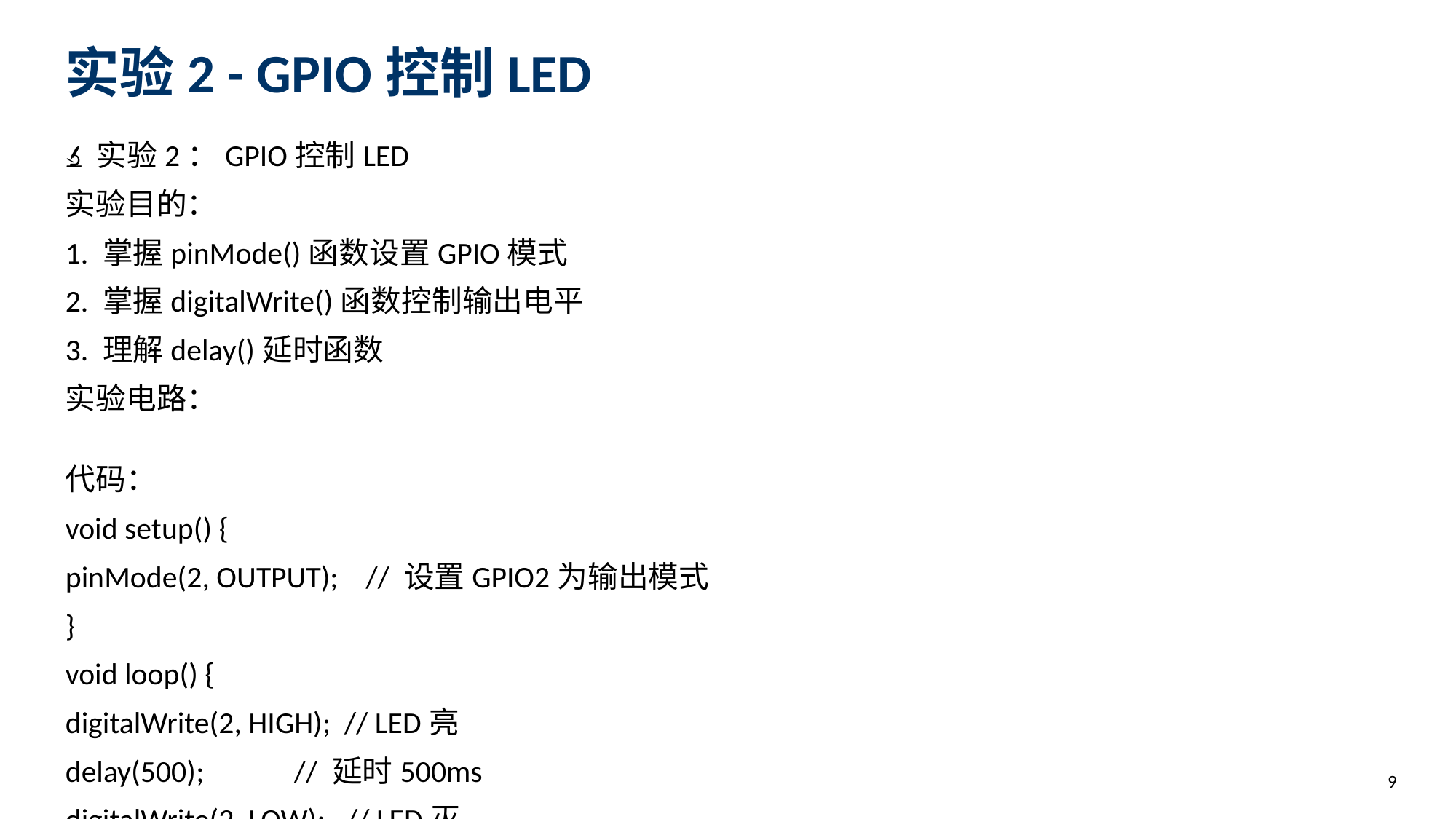

实验2 - GPIO控制LED
🔬 实验2：GPIO控制LED
实验目的：
1. 掌握pinMode()函数设置GPIO模式
2. 掌握digitalWrite()函数控制输出电平
3. 理解delay()延时函数
实验电路：

代码：
void setup() {
pinMode(2, OUTPUT);    // 设置GPIO2为输出模式
}
void loop() {
digitalWrite(2, HIGH);  // LED亮
delay(500);             // 延时500ms
digitalWrite(2, LOW);   // LED灭
delay(500);             // 延时500ms
}
9